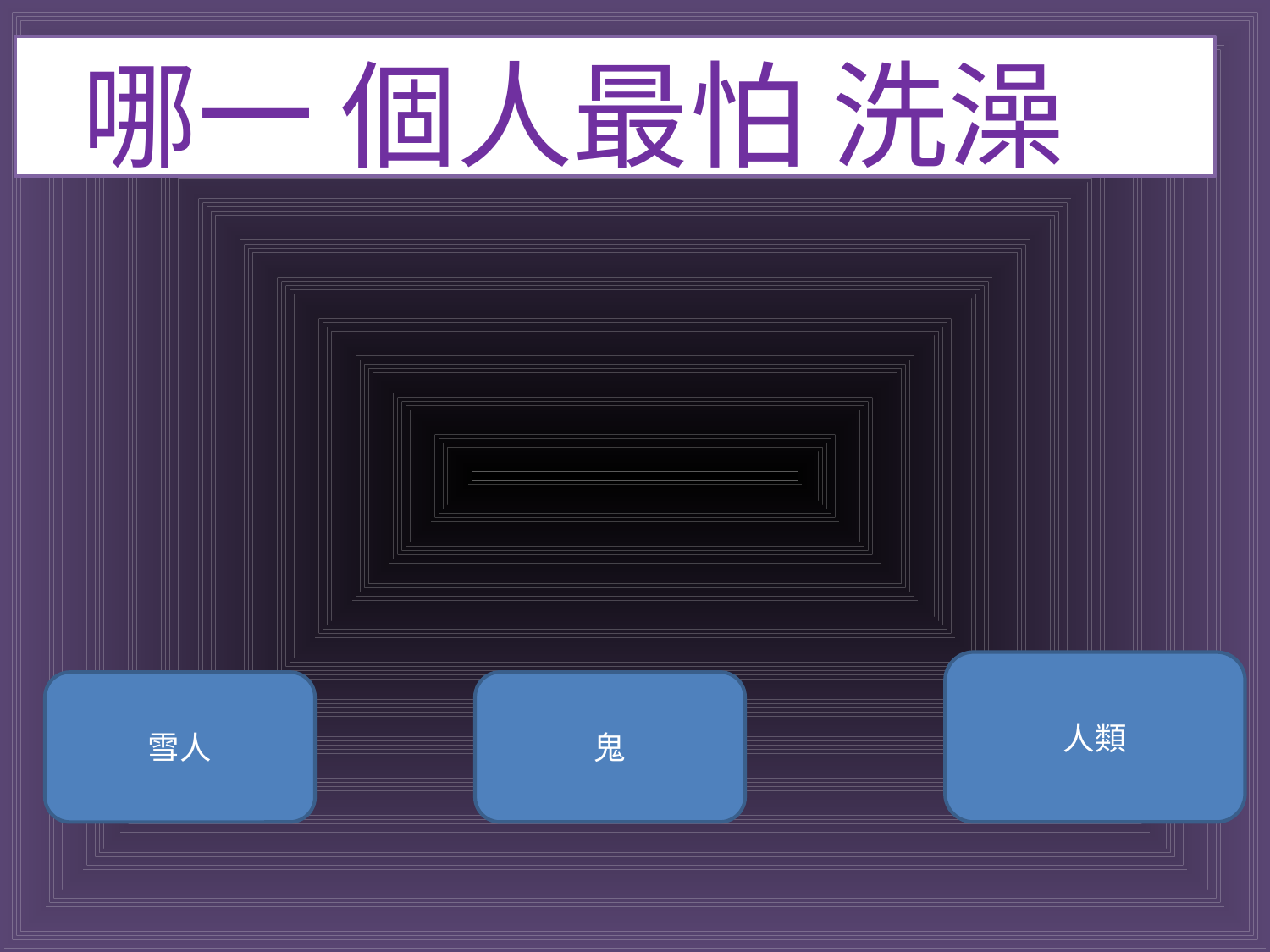

# 哪一 個人最怕 洗澡
人類
鬼
雪人